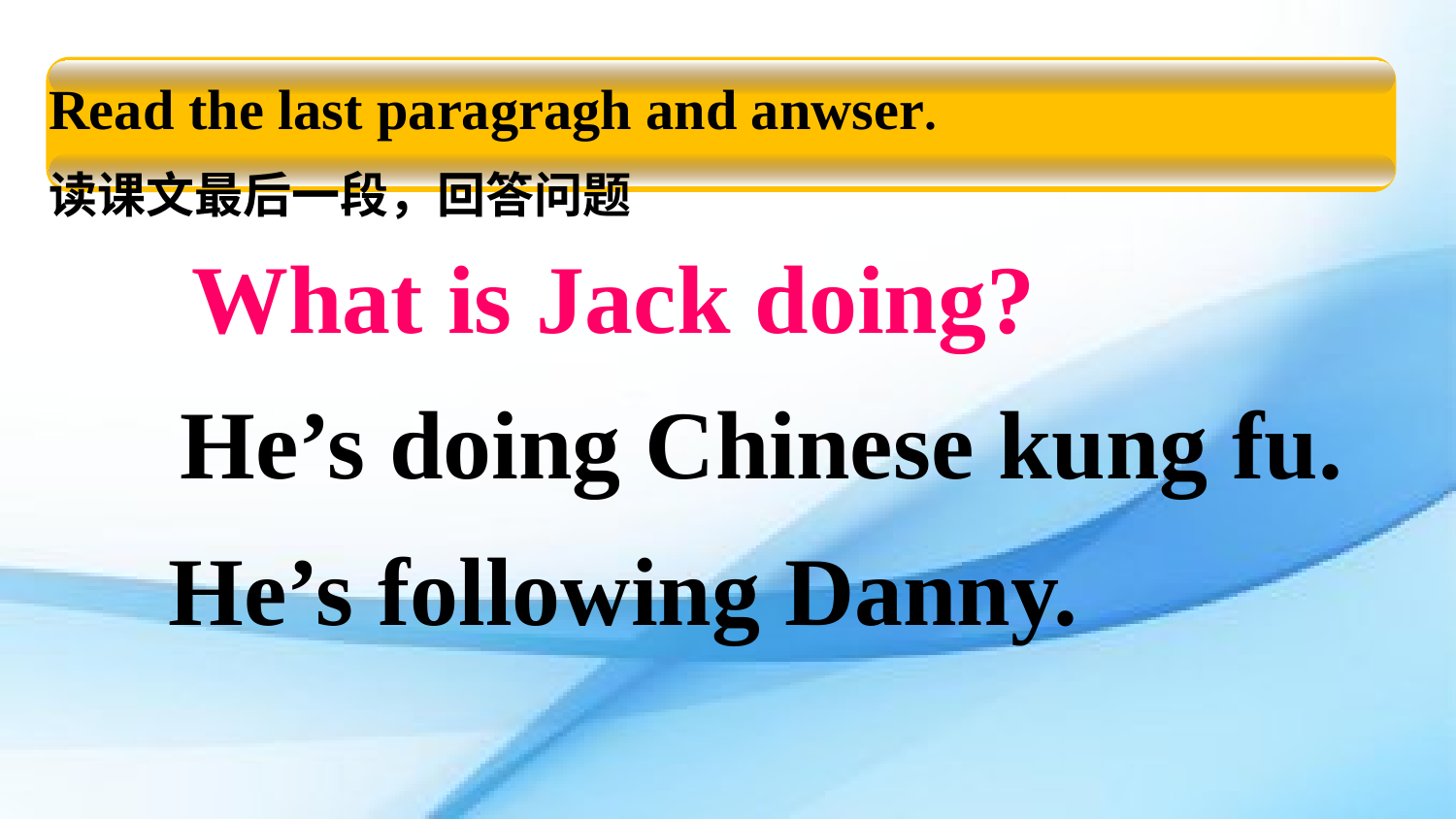

Read the last paragragh and anwser.
读课文最后一段，回答问题
What is Jack doing?
He’s doing Chinese kung fu.
He’s following Danny.